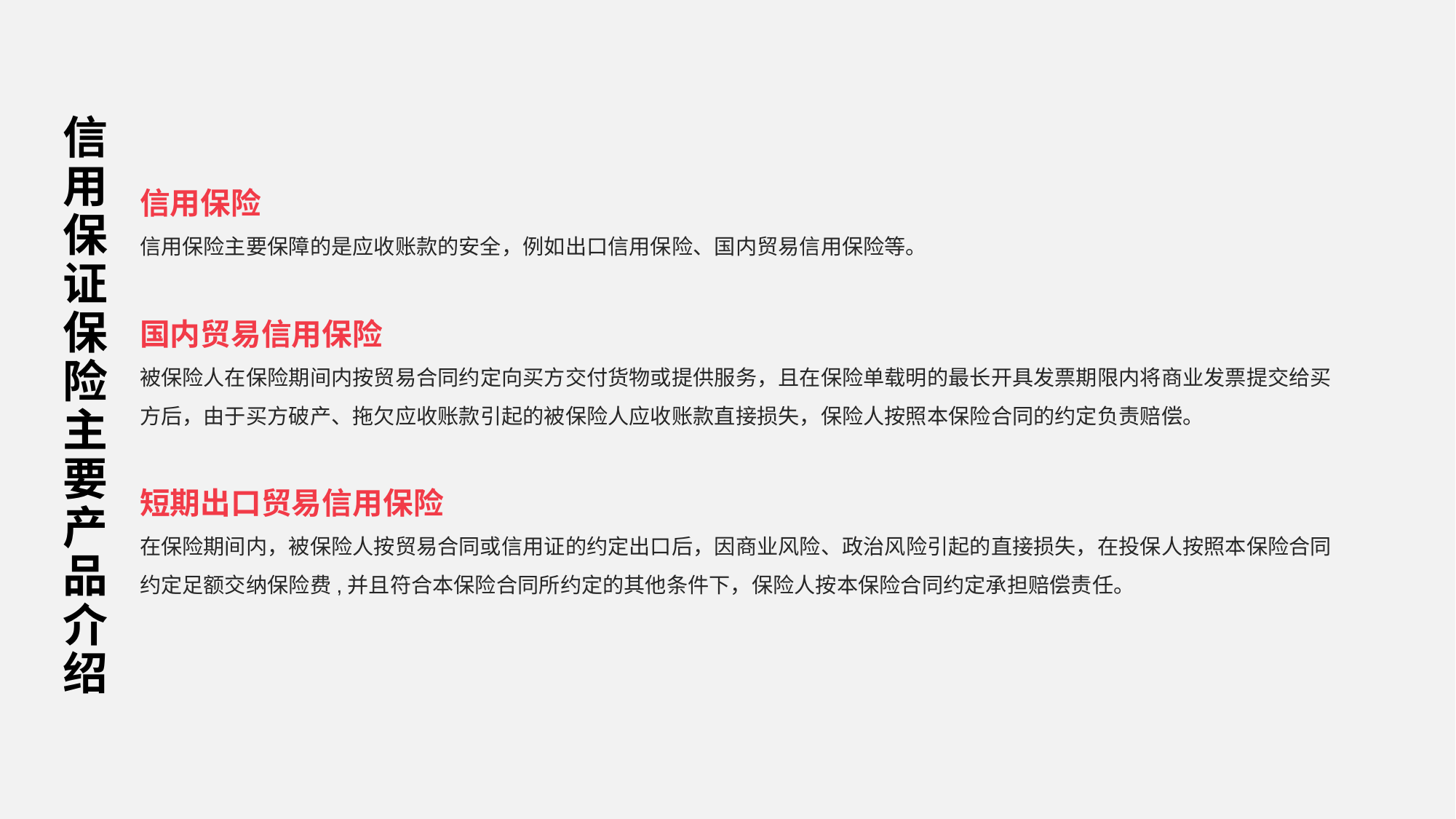

# 信用保证保险主要产品介绍
信用保险
信用保险主要保障的是应收账款的安全，例如出口信用保险、国内贸易信用保险等。

国内贸易信用保险
被保险人在保险期间内按贸易合同约定向买方交付货物或提供服务，且在保险单载明的最长开具发票期限内将商业发票提交给买方后，由于买方破产、拖欠应收账款引起的被保险人应收账款直接损失，保险人按照本保险合同的约定负责赔偿。

短期出口贸易信用保险
在保险期间内，被保险人按贸易合同或信用证的约定出口后，因商业风险、政治风险引起的直接损失，在投保人按照本保险合同约定足额交纳保险费,并且符合本保险合同所约定的其他条件下，保险人按本保险合同约定承担赔偿责任。